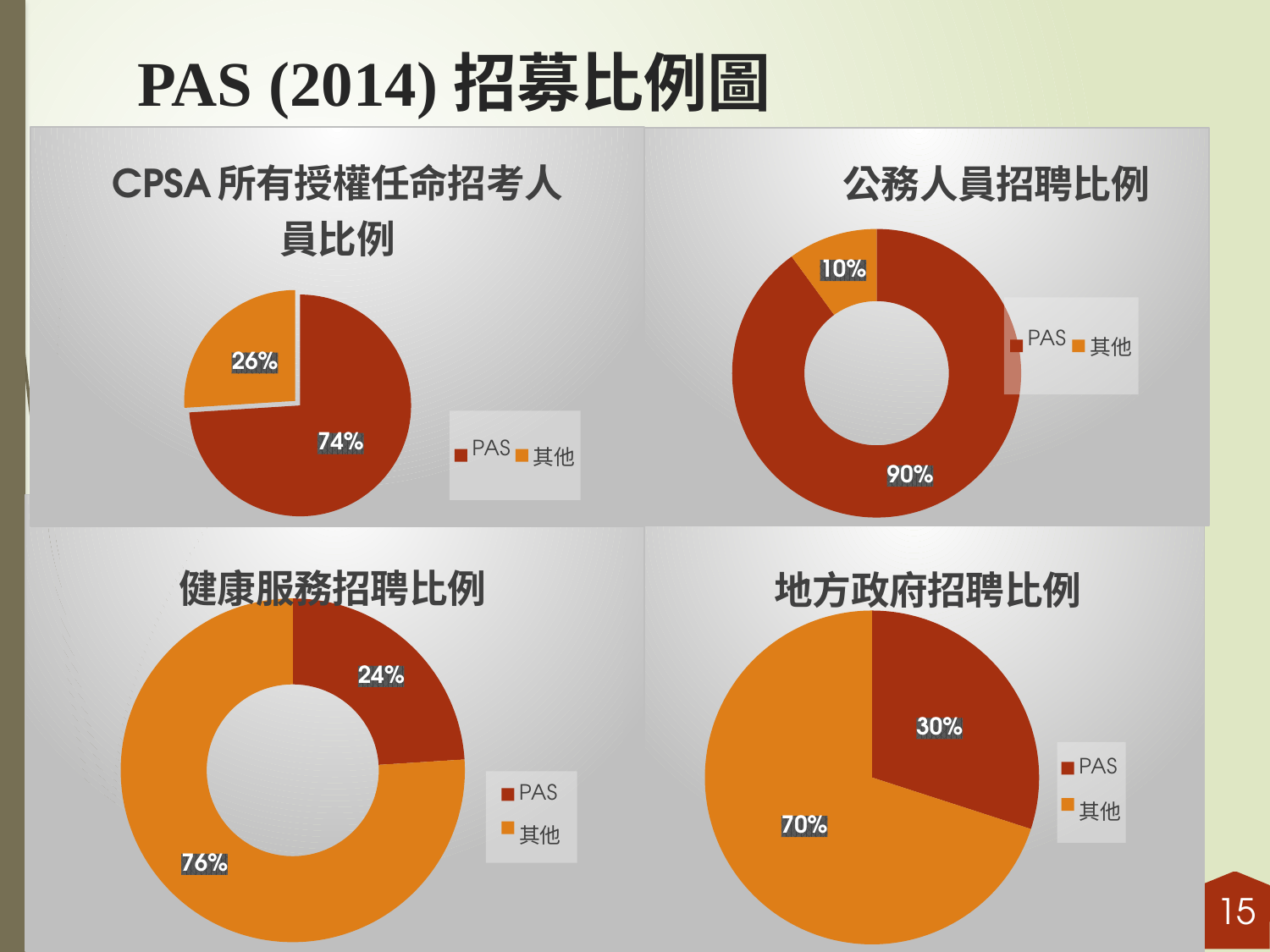

# PAS (2014)招募比例圖

### Chart: CPSA所有授權任命招考人員比例

| Category | 銷售 |
|---|---|
| PAS | 74.0 |
| 其他 | 26.0 |

### Chart: 公務人員招聘比例

| Category | 欄2 |
|---|---|
| PAS | 90.0 |
| 其他 | 10.0 |

### Chart: 健康服務招聘比例

| Category | 銷售 |
|---|---|
| PAS | 24.0 |
| 其他 | 76.0 |

### Chart: 地方政府招聘比例

| Category | 銷售 |
|---|---|
| PAS | 30.0 |
| 其他 | 70.0 |
15